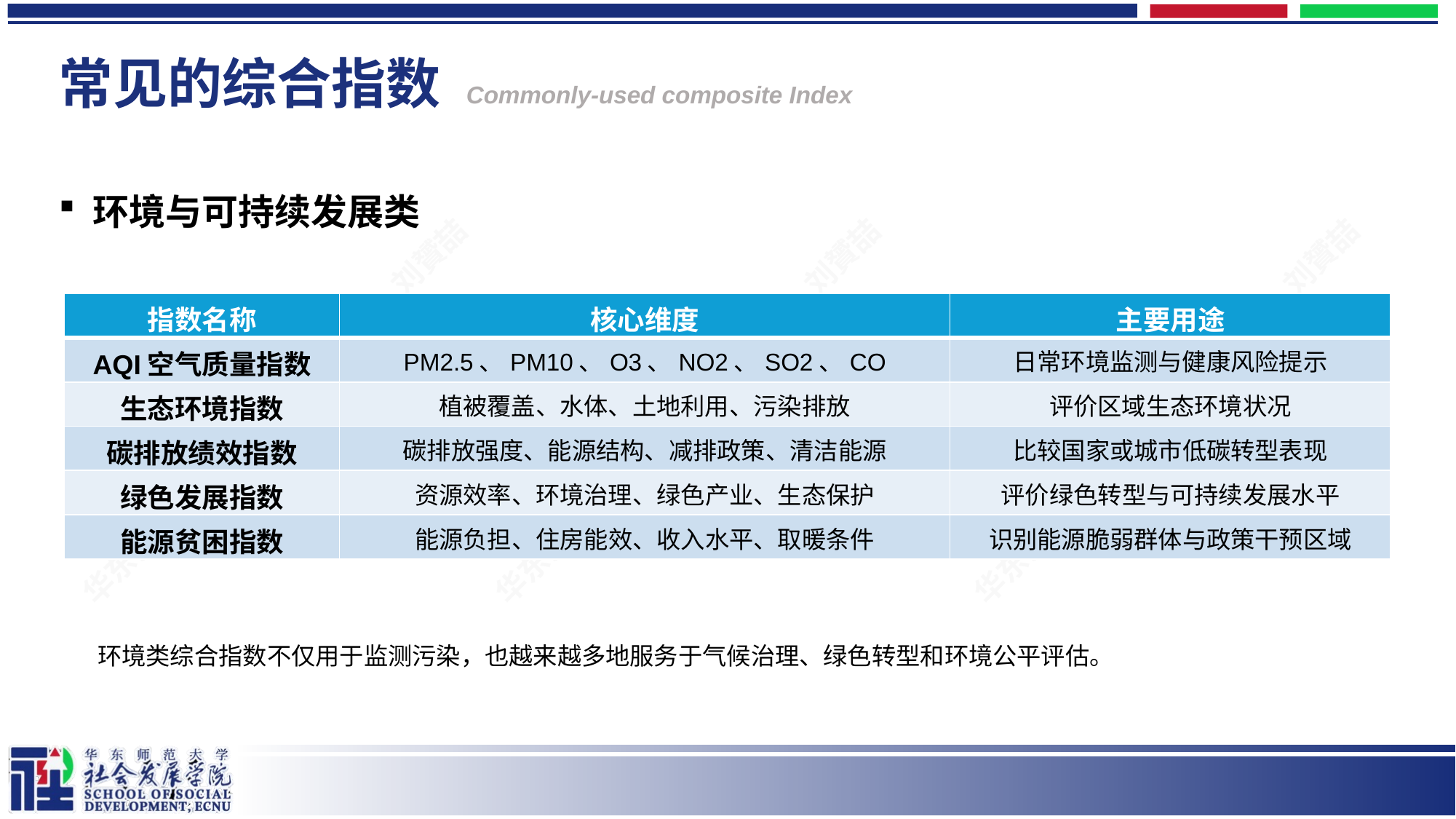

# 常见的综合指数 Commonly-used composite Index
环境与可持续发展类
| 指数名称 | 核心维度 | 主要用途 |
| --- | --- | --- |
| AQI空气质量指数 | PM2.5、PM10、O3、NO2、SO2、CO | 日常环境监测与健康风险提示 |
| 生态环境指数 | 植被覆盖、水体、土地利用、污染排放 | 评价区域生态环境状况 |
| 碳排放绩效指数 | 碳排放强度、能源结构、减排政策、清洁能源 | 比较国家或城市低碳转型表现 |
| 绿色发展指数 | 资源效率、环境治理、绿色产业、生态保护 | 评价绿色转型与可持续发展水平 |
| 能源贫困指数 | 能源负担、住房能效、收入水平、取暖条件 | 识别能源脆弱群体与政策干预区域 |
环境类综合指数不仅用于监测污染，也越来越多地服务于气候治理、绿色转型和环境公平评估。